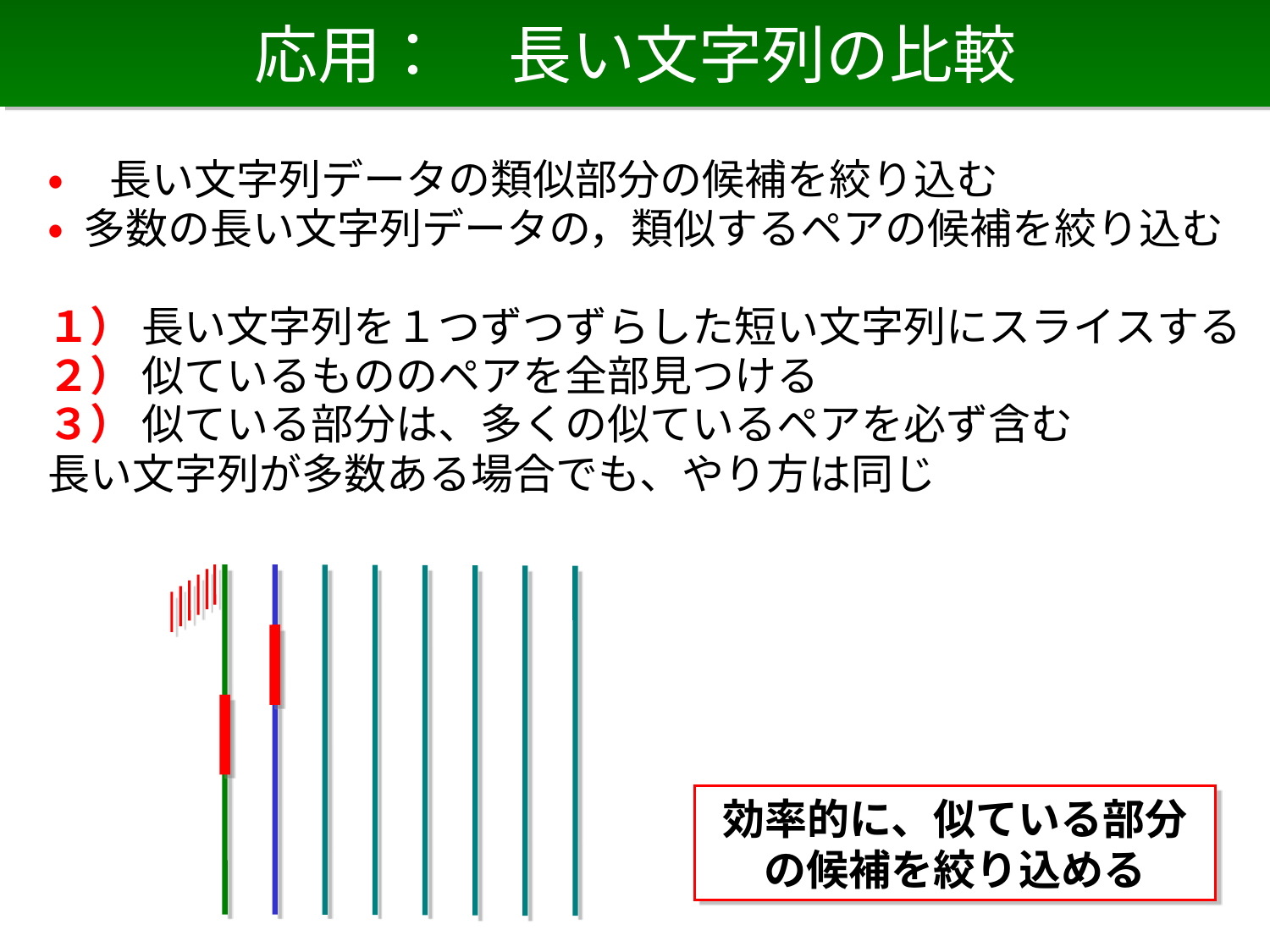

# 応用：　長い文字列の比較
• 長い文字列データの類似部分の候補を絞り込む
• 多数の長い文字列データの，類似するペアの候補を絞り込む

１） 長い文字列を１つずつずらした短い文字列にスライスする
２） 似ているもののペアを全部見つける
３） 似ている部分は、多くの似ているペアを必ず含む
長い文字列が多数ある場合でも、やり方は同じ

効率的に、似ている部分の候補を絞り込める